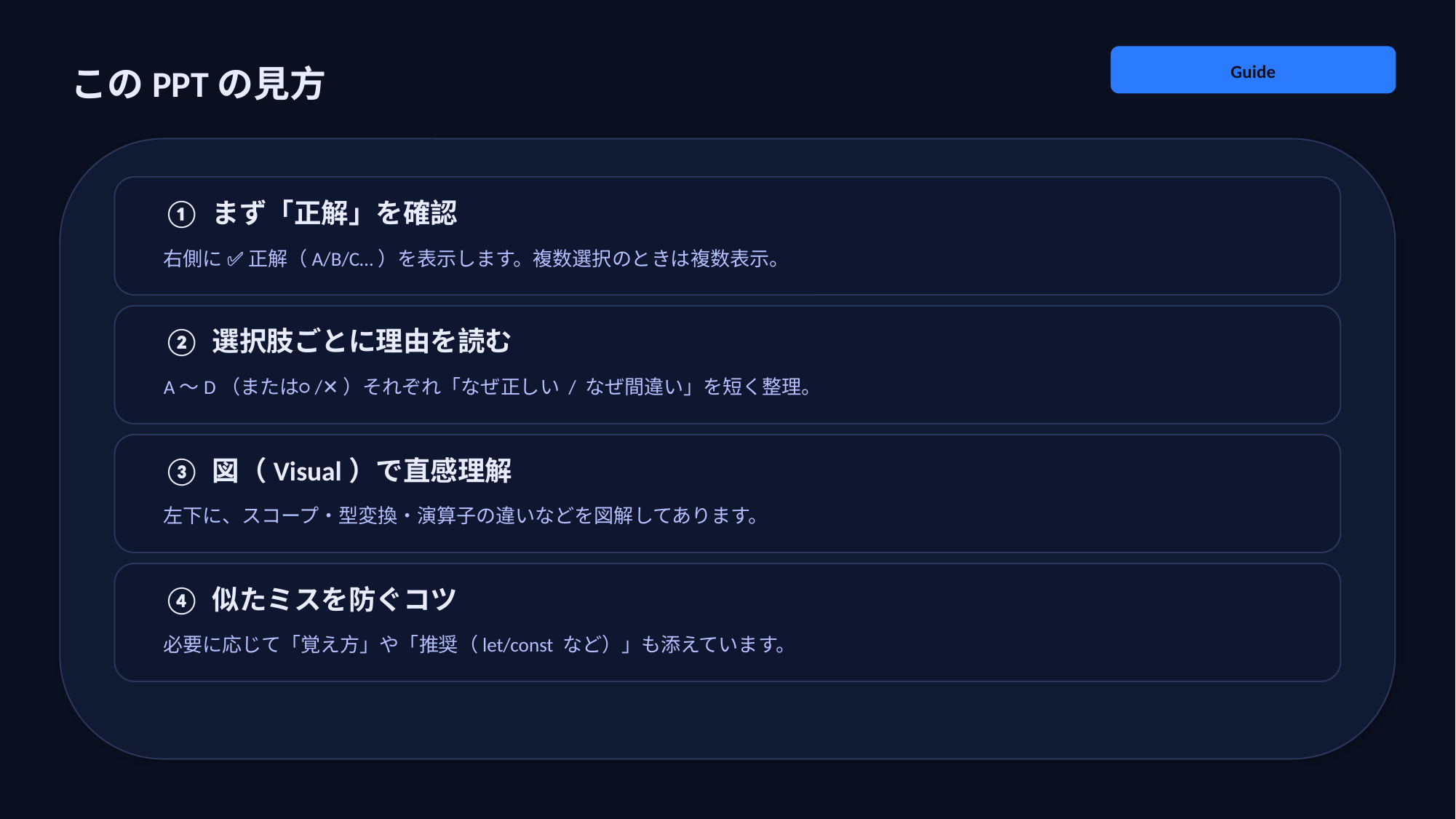

このPPTの見方

Guide

① まず「正解」を確認
右側に ✅ 正解（A/B/C…）を表示します。複数選択のときは複数表示。

② 選択肢ごとに理由を読む
A〜D（または○/✕）それぞれ「なぜ正しい / なぜ間違い」を短く整理。

③ 図（Visual）で直感理解
左下に、スコープ・型変換・演算子の違いなどを図解してあります。

④ 似たミスを防ぐコツ
必要に応じて「覚え方」や「推奨（let/const など）」も添えています。